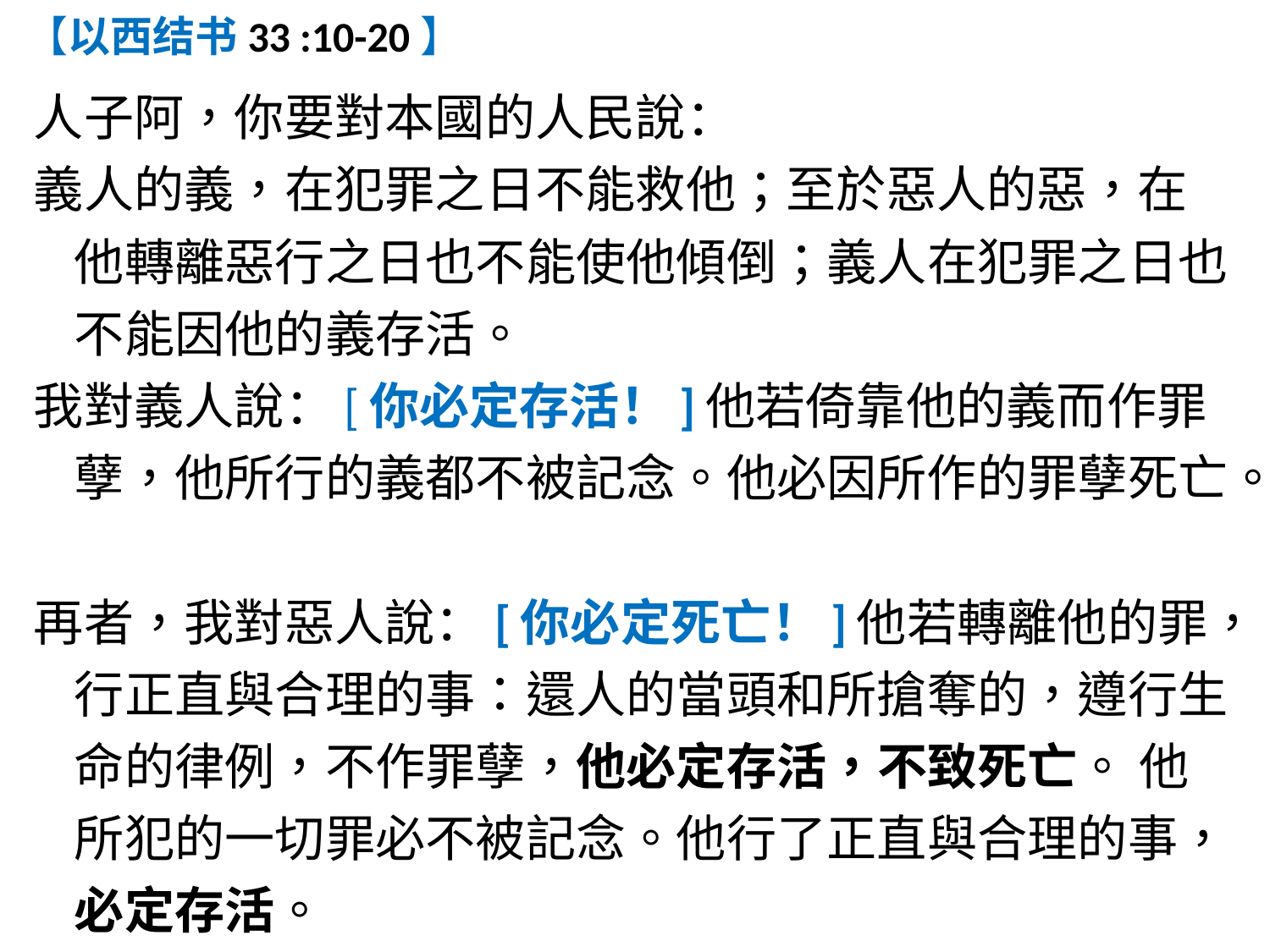

【以西结书33 :10-20】
人子阿，你要對本國的人民說：
義人的義，在犯罪之日不能救他；至於惡人的惡，在他轉離惡行之日也不能使他傾倒；義人在犯罪之日也不能因他的義存活。
我對義人說：[你必定存活！]他若倚靠他的義而作罪孽，他所行的義都不被記念。他必因所作的罪孽死亡。
再者，我對惡人說：[你必定死亡！]他若轉離他的罪，行正直與合理的事：還人的當頭和所搶奪的，遵行生命的律例，不作罪孽，他必定存活，不致死亡。 他所犯的一切罪必不被記念。他行了正直與合理的事，必定存活。